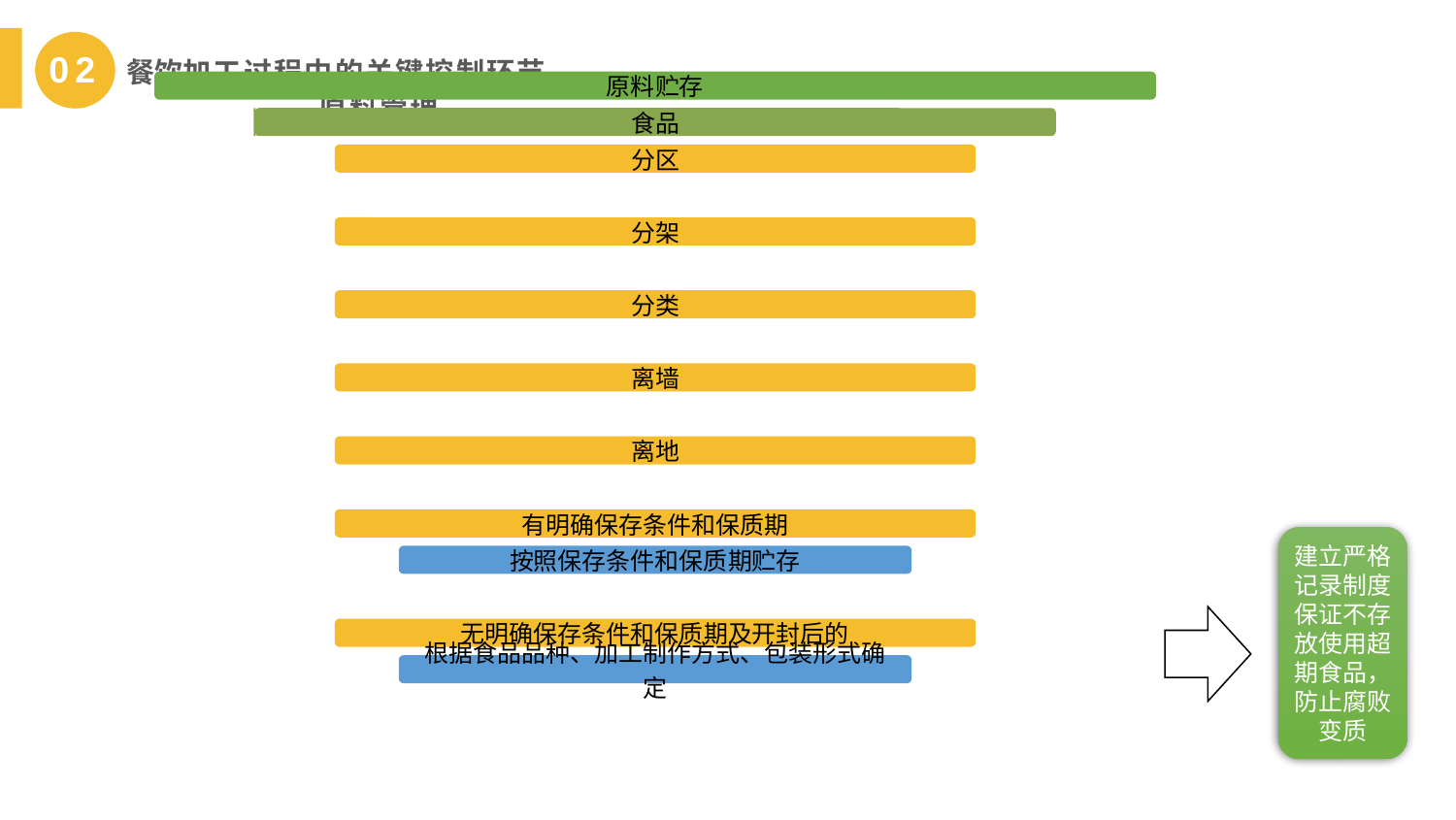

02 餐饮加工过程中的关键控制环节
                          ---原料管理

原料贮存
食品
分区
分架
分类
离墙
离地
有明确保存条件和保质期
按照保存条件和保质期贮存
无明确保存条件和保质期及开封后的
根据食品品种、加工制作方式、包装形式确定
建立严格
记录制度
保证不存
放使用超
期食品，
防止腐败
变质